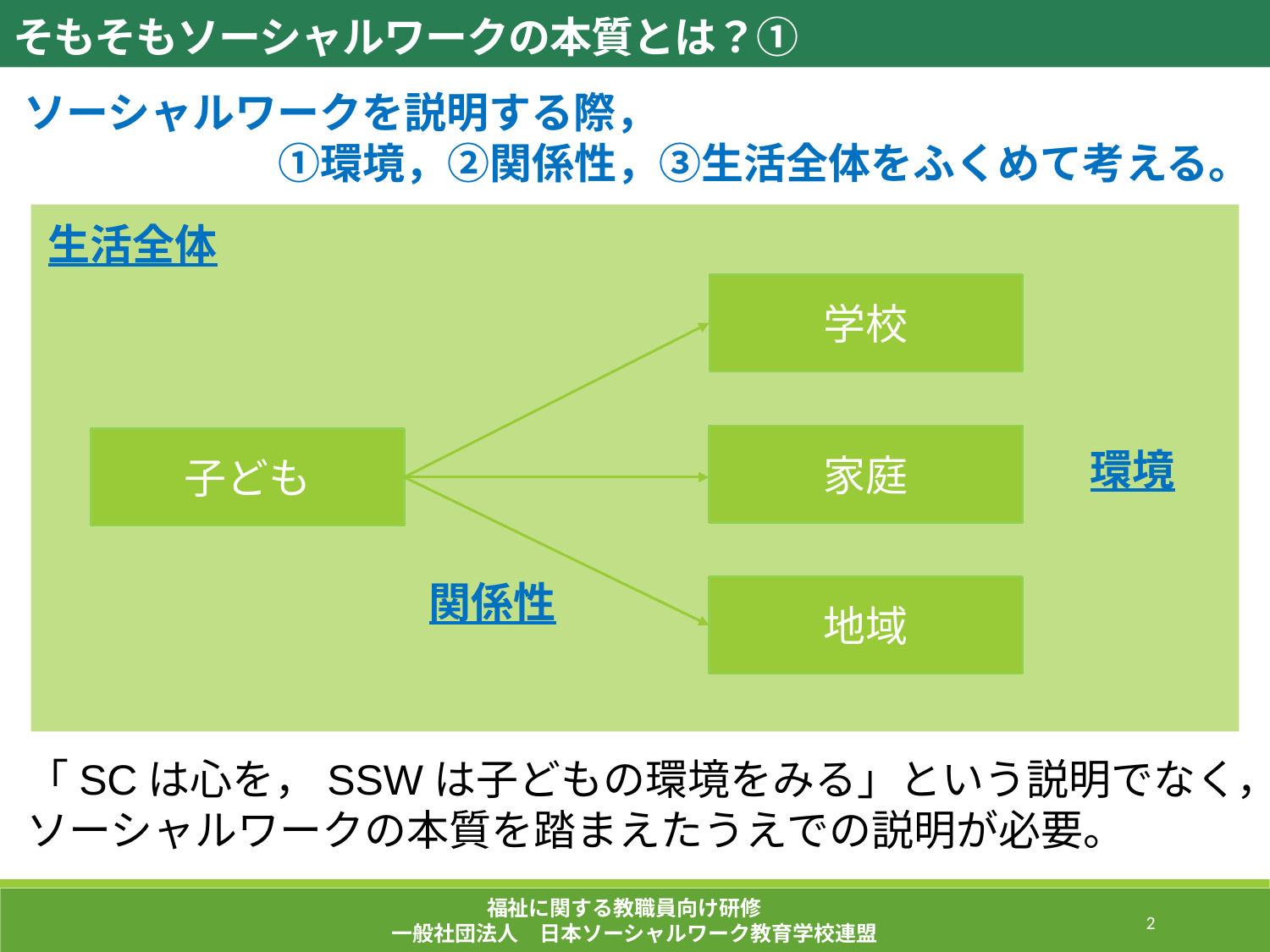

そもそもソーシャルワークの本質とは？①
ソーシャルワークを説明する際，
　　　　　　①環境，②関係性，③生活全体をふくめて考える。
生活全体

学校
環境
家庭
子ども
関係性
地域
「SCは心を，SSWは子どもの環境をみる」という説明でなく，
ソーシャルワークの本質を踏まえたうえでの説明が必要。
福祉に関する教職員向け研修
一般社団法人　日本ソーシャルワーク教育学校連盟
2